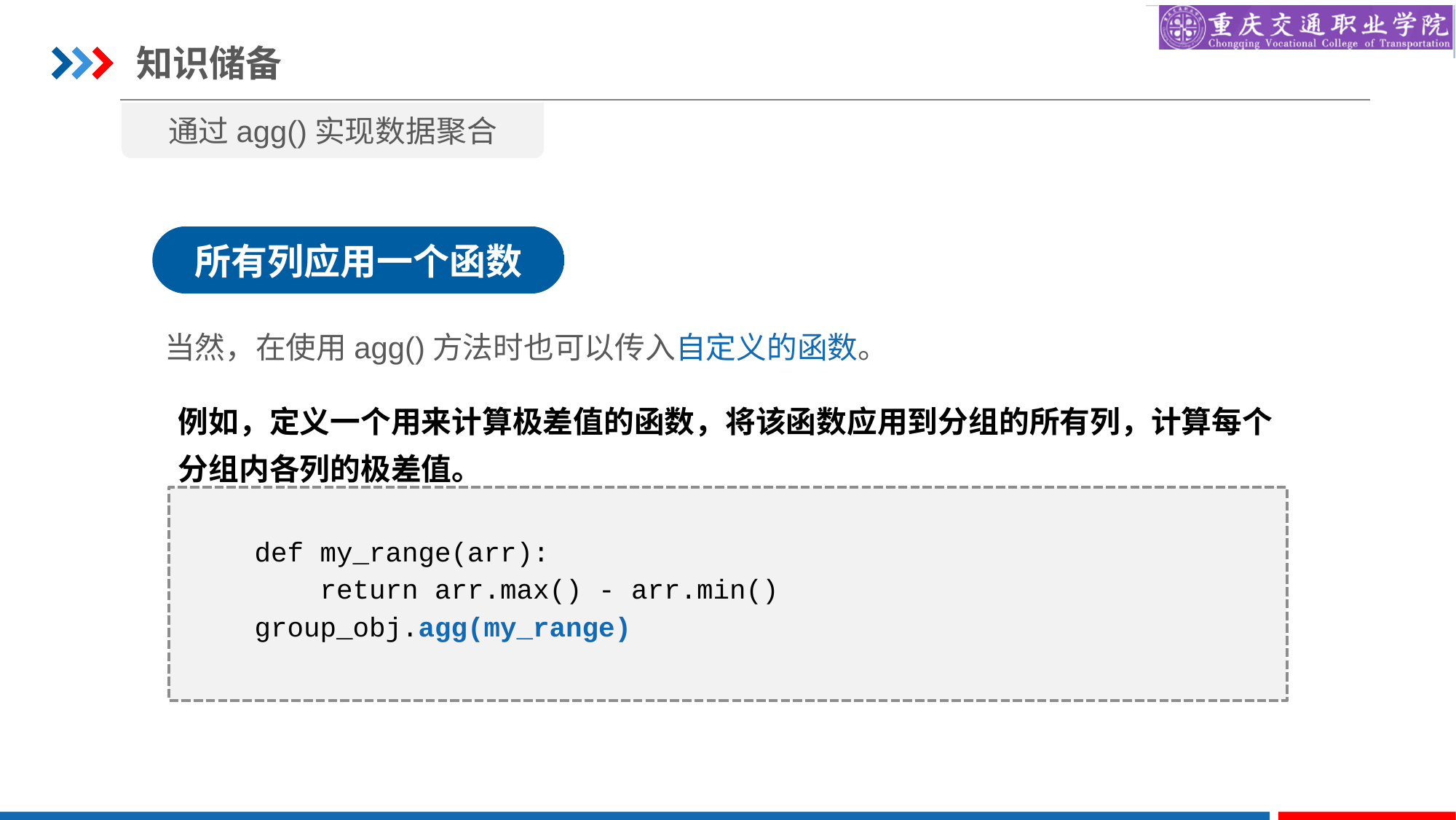

知识储备

通过agg()实现数据聚合
所有列应用一个函数
当然，在使用agg()方法时也可以传入自定义的函数。
例如，定义一个用来计算极差值的函数，将该函数应用到分组的所有列，计算每个分组内各列的极差值。

def my_range(arr):
    return arr.max() - arr.min()
group_obj.agg(my_range)